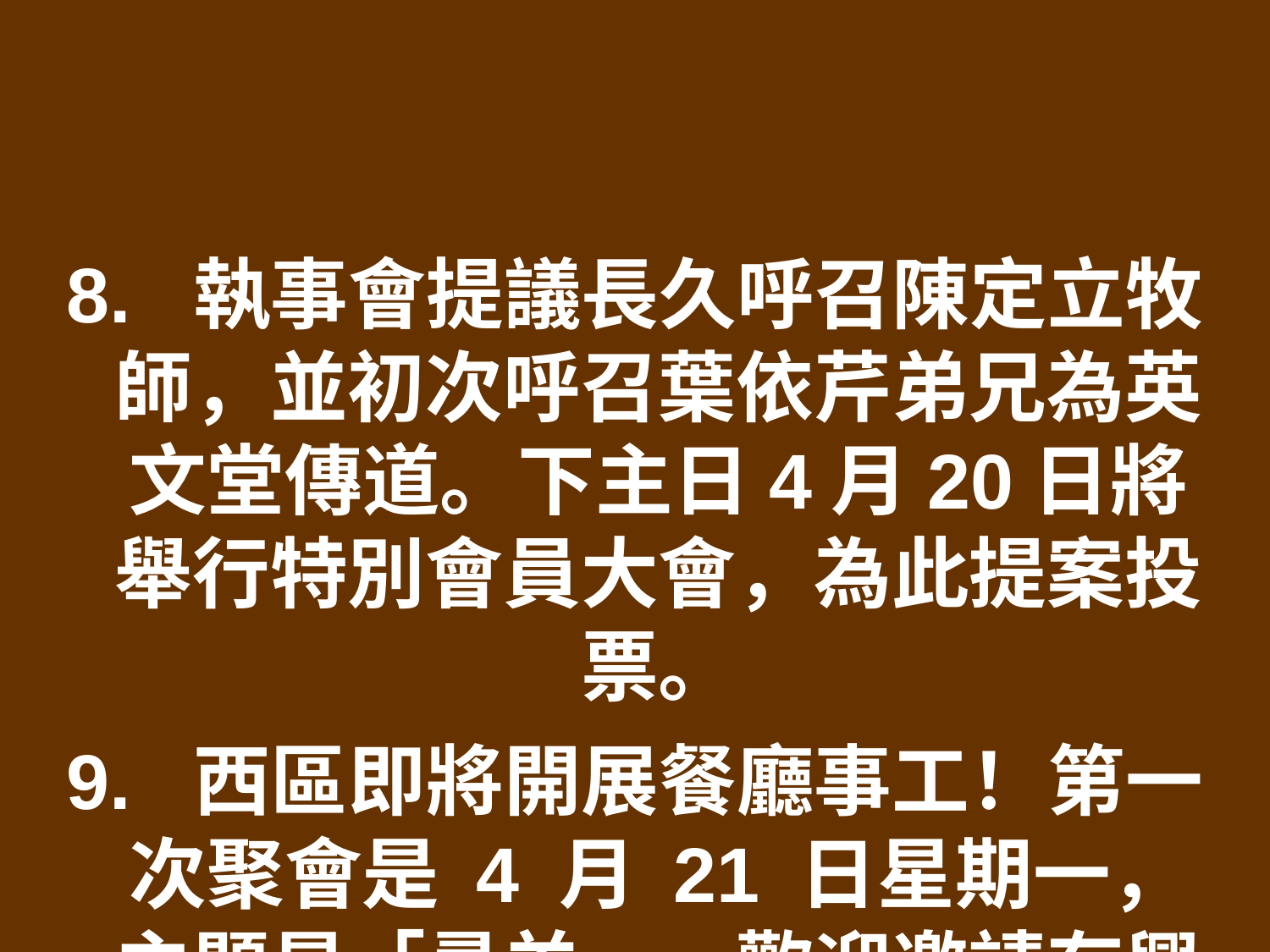

8.  執事會提議長久呼召陳定立牧師，並初次呼召葉依芹弟兄為英文堂傳道。下主日4月20日將舉行特別會員大會，為此提案投票。
9.  西區即將開展餐廳事工！第一次聚會是 4 月 21 日星期一，主題是「尋羊」。歡迎邀請有興趣的朋友參加。有問題請聯絡 Maddy 或定立牧師。